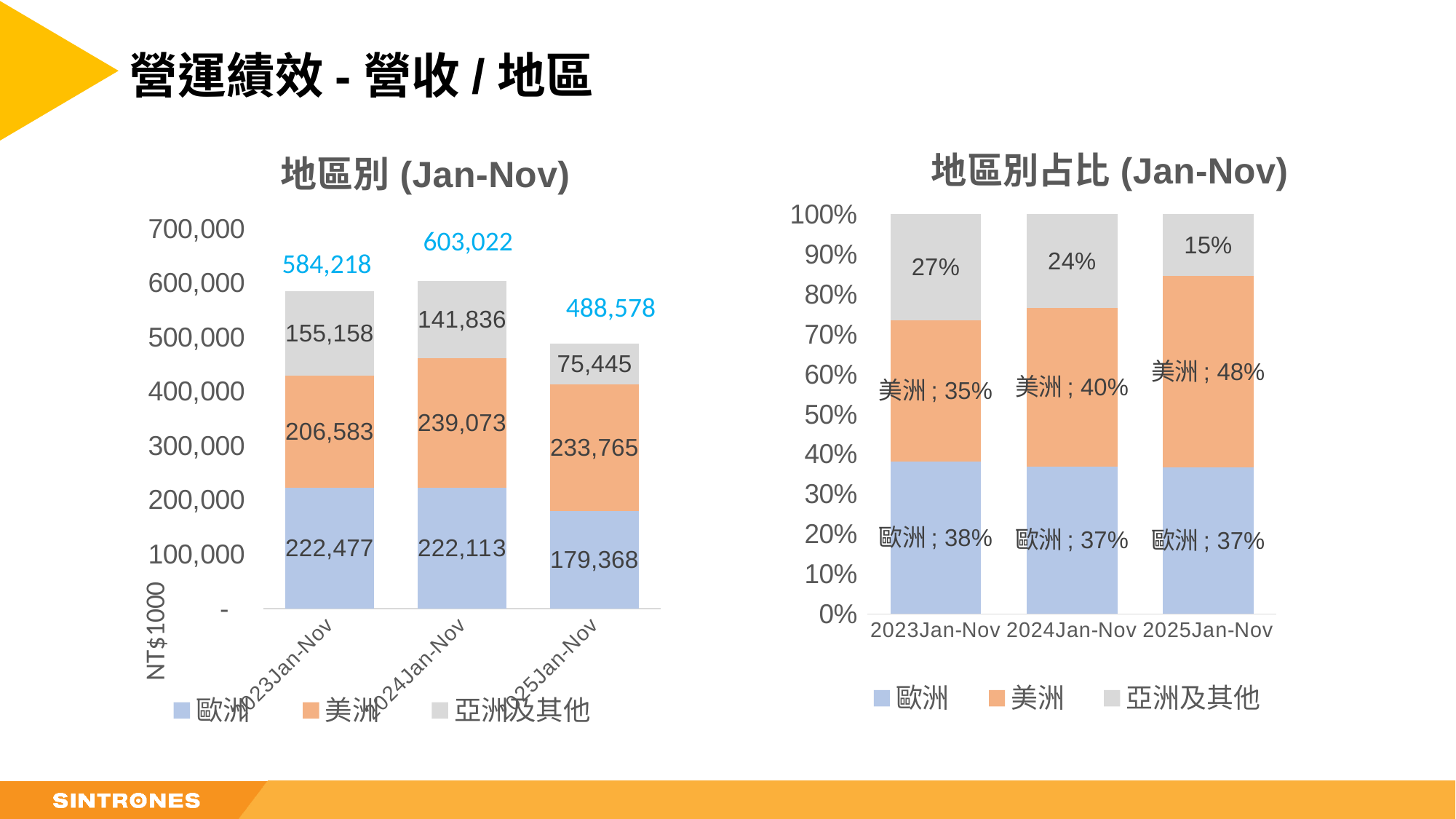

# 營運績效-營收/地區

### Chart: 地區別(Jan-Nov)

| Category | 歐洲 | 美洲 | 亞洲及其他 |
|---|---|---|---|
| 2023Jan-Nov | 222477.0 | 206583.0 | 155158.0 |
| 2024Jan-Nov | 222113.0 | 239073.0 | 141836.0 |
| 2025Jan-Nov | 179368.0 | 233765.0 | 75445.0 |

### Chart: 地區別占比(Jan-Nov)

| Category | 歐洲 | 美洲 | 亞洲及其他 |
|---|---|---|---|
| 2023Jan-Nov | 0.3808116148424047 | 0.35360601693203564 | 0.26558236822555964 |
| 2024Jan-Nov | 0.36833316197418997 | 0.3964581723386543 | 0.2352086656871557 |
| 2025Jan-Nov | 0.3671225474745077 | 0.47845993884292787 | 0.1544175136825645 |
603,022
584,218
488,578